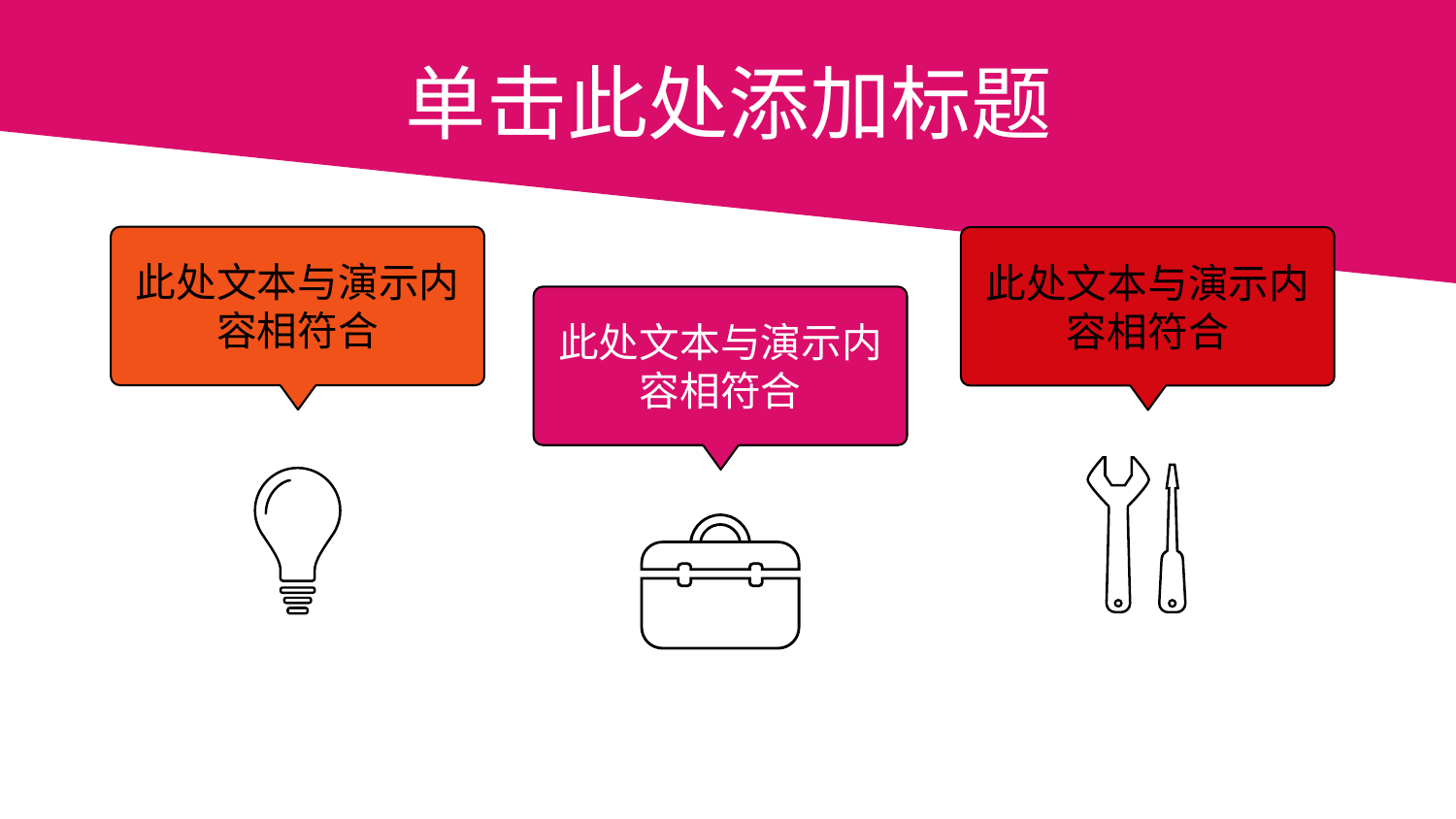

# 单击此处添加标题
此处文本与演示内容相符合
此处文本与演示内容相符合
此处文本与演示内容相符合